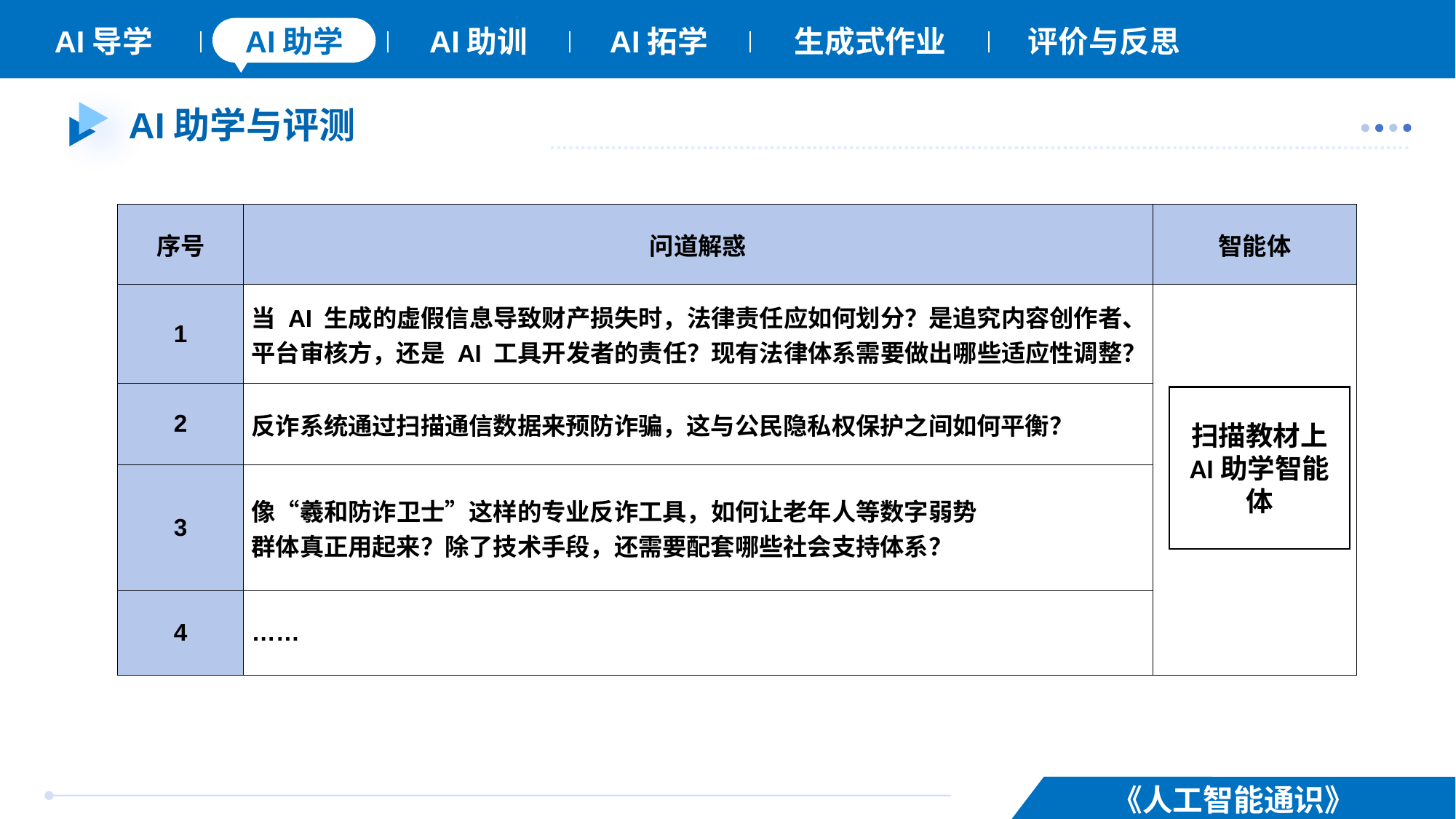

# AI助学与评测
| 序号 | 问道解惑 | 智能体 |
| --- | --- | --- |
| 1 | 当 AI 生成的虚假信息导致财产损失时，法律责任应如何划分？是追究内容创作者、平台审核方，还是 AI 工具开发者的责任？现有法律体系需要做出哪些适应性调整？ |  |
| 2 | 反诈系统通过扫描通信数据来预防诈骗，这与公民隐私权保护之间如何平衡？ |  |
| 3 | 像“羲和防诈卫士”这样的专业反诈工具，如何让老年人等数字弱势 群体真正用起来？除了技术手段，还需要配套哪些社会支持体系？ |  |
| 4 | …… |  |
扫描教材上
AI助学智能体